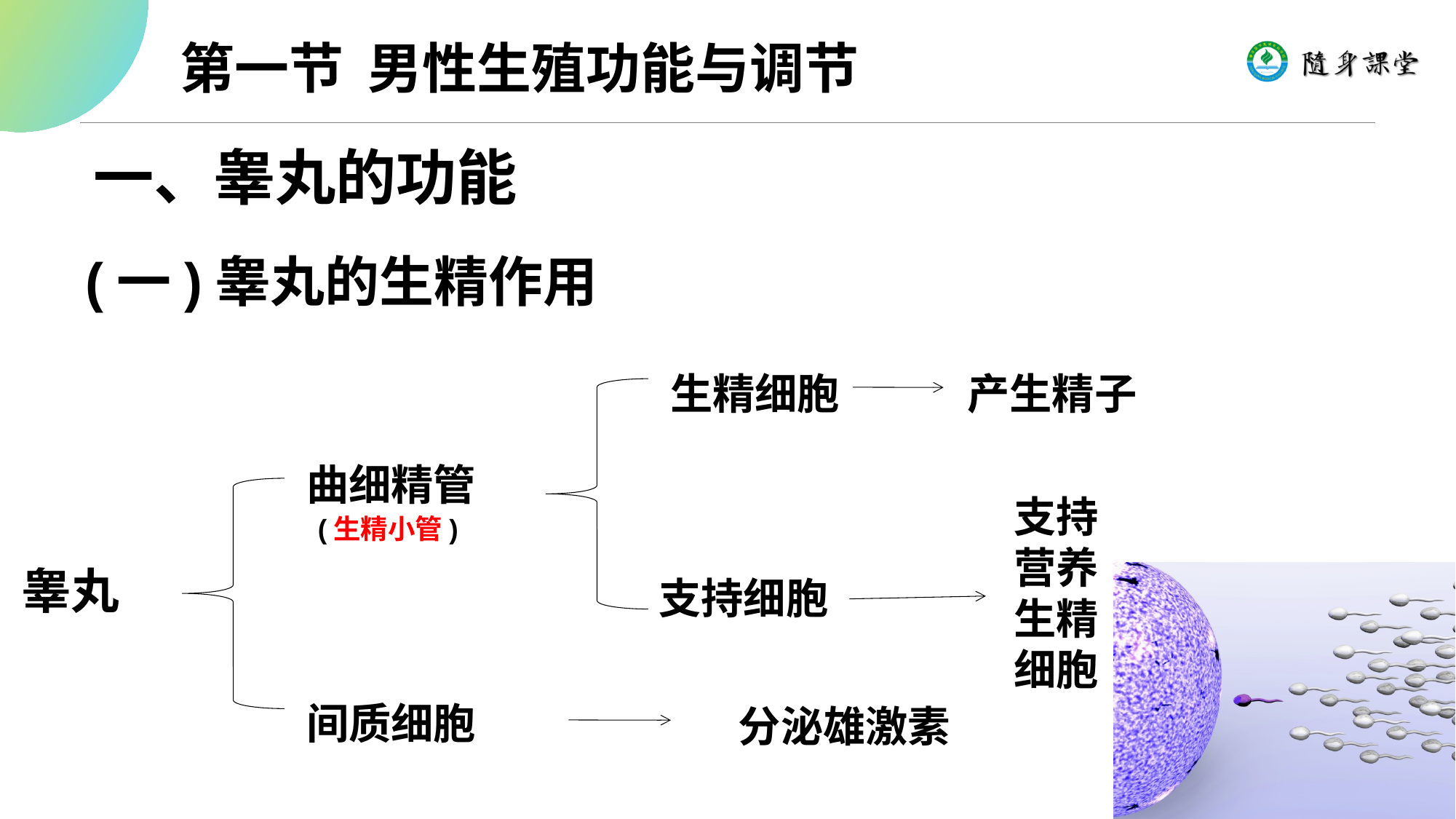

第一节  男性生殖功能与调节
一、睾丸的功能
(一)睾丸的生精作用
生精细胞
产生精子

曲细精管

支持
营养生精细胞
(生精小管)
睾丸
支持细胞
间质细胞
分泌雄激素